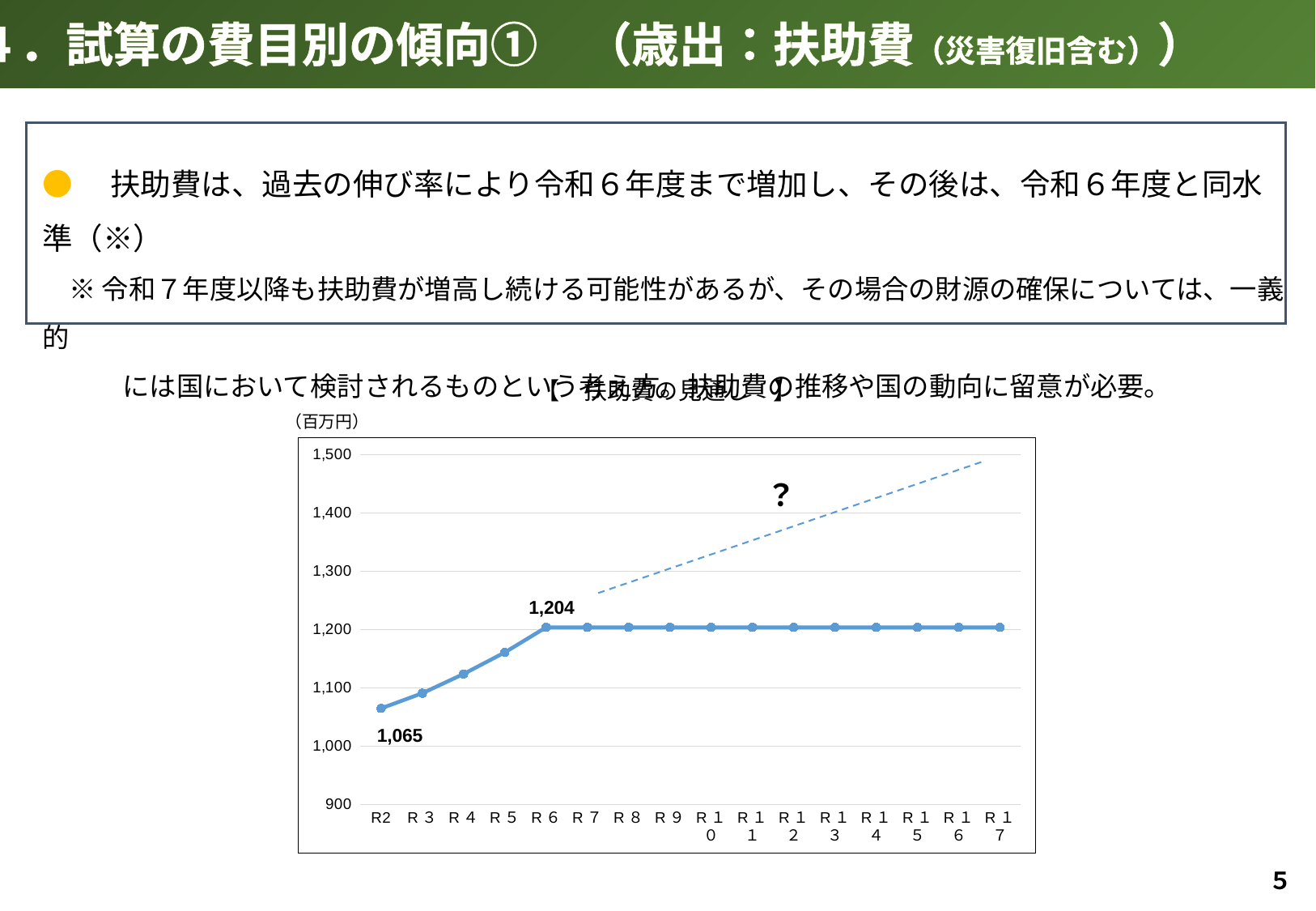

４．試算の費目別の傾向①　（歳出：扶助費（災害復旧含む））

●　扶助費は、過去の伸び率により令和６年度まで増加し、その後は、令和６年度と同水準（※）　　　
　※ 令和７年度以降も扶助費が増高し続ける可能性があるが、その場合の財源の確保については、一義的
　　　には国において検討されるものという考え方。扶助費の推移や国の動向に留意が必要。
【　扶助費の見通し　】
（百万円）

### Chart

| Category |  |
|---|---|
| R2 | 1065.0 |
| R３ | 1091.0 |
| R４ | 1124.0 |
| R５ | 1161.0 |
| R６ | 1204.0 |
| R７ | 1204.0 |
| R８ | 1204.0 |
| R９ | 1204.0 |
| R１０ | 1204.0 |
| R１１ | 1204.0 |
| R１２ | 1204.0 |
| R１３ | 1204.0 |
| R１４ | 1204.0 |
| R１５ | 1204.0 |
| R１６ | 1204.0 |
| R１７ | 1204.0 |
？
５